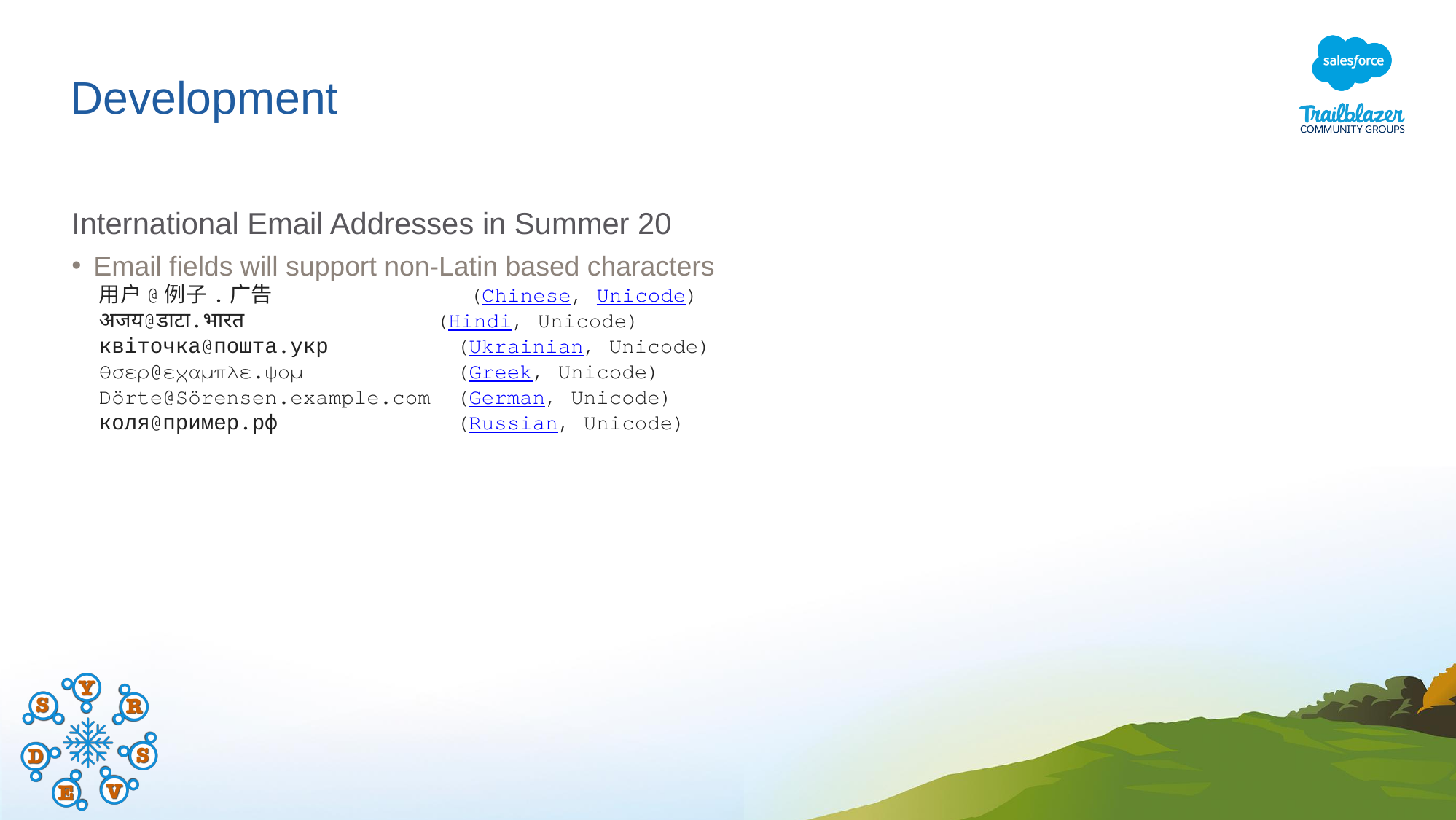

# Development
International Email Addresses in Summer 20
Email fields will support non-Latin based characters
用户@例子.广告               (Chinese, Unicode)
अजय@डाटा.भारत               (Hindi, Unicode)
квіточка@пошта.укр          (Ukrainian, Unicode)
θσερ@εχαμπλε.ψομ            (Greek, Unicode)
Dörte@Sörensen.example.com  (German, Unicode)
коля@пример.рф              (Russian, Unicode)